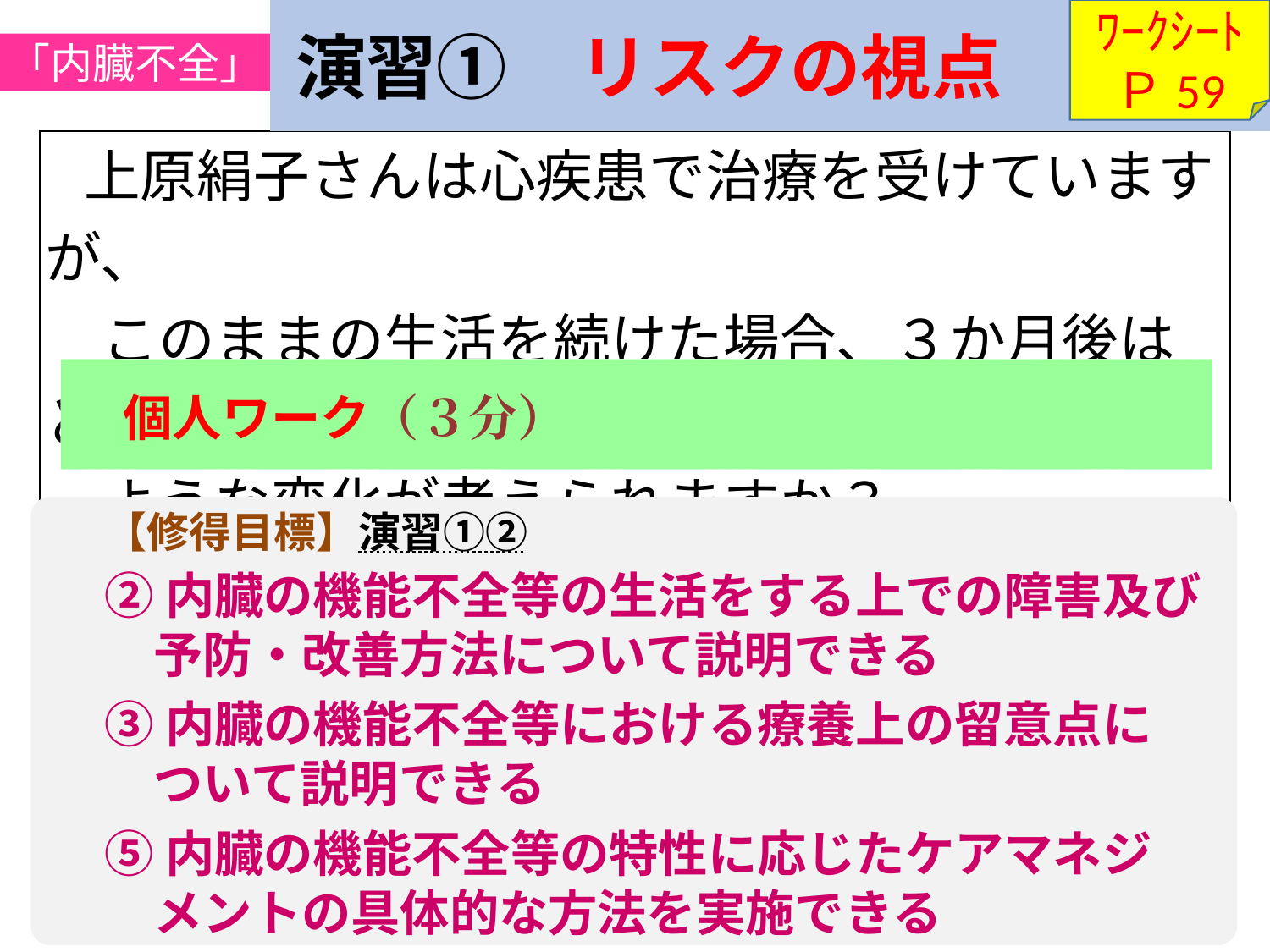

「内臓不全」
演習①　  リスクの視点
ﾜｰｸｼｰﾄ
Ｐ59
| 上原絹子さんは心疾患で治療を受けていますが、 　このままの生活を続けた場合、３か月後はどの 　ような変化が考えられますか？ |
| --- |
|  |
　個人ワーク（３分）
【修得目標】演習①②

②内臓の機能不全等の生活をする上での障害及び
　予防・改善方法について説明できる

③内臓の機能不全等における療養上の留意点に
　ついて説明できる

⑤内臓の機能不全等の特性に応じたケアマネジ
　メントの具体的な方法を実施できる